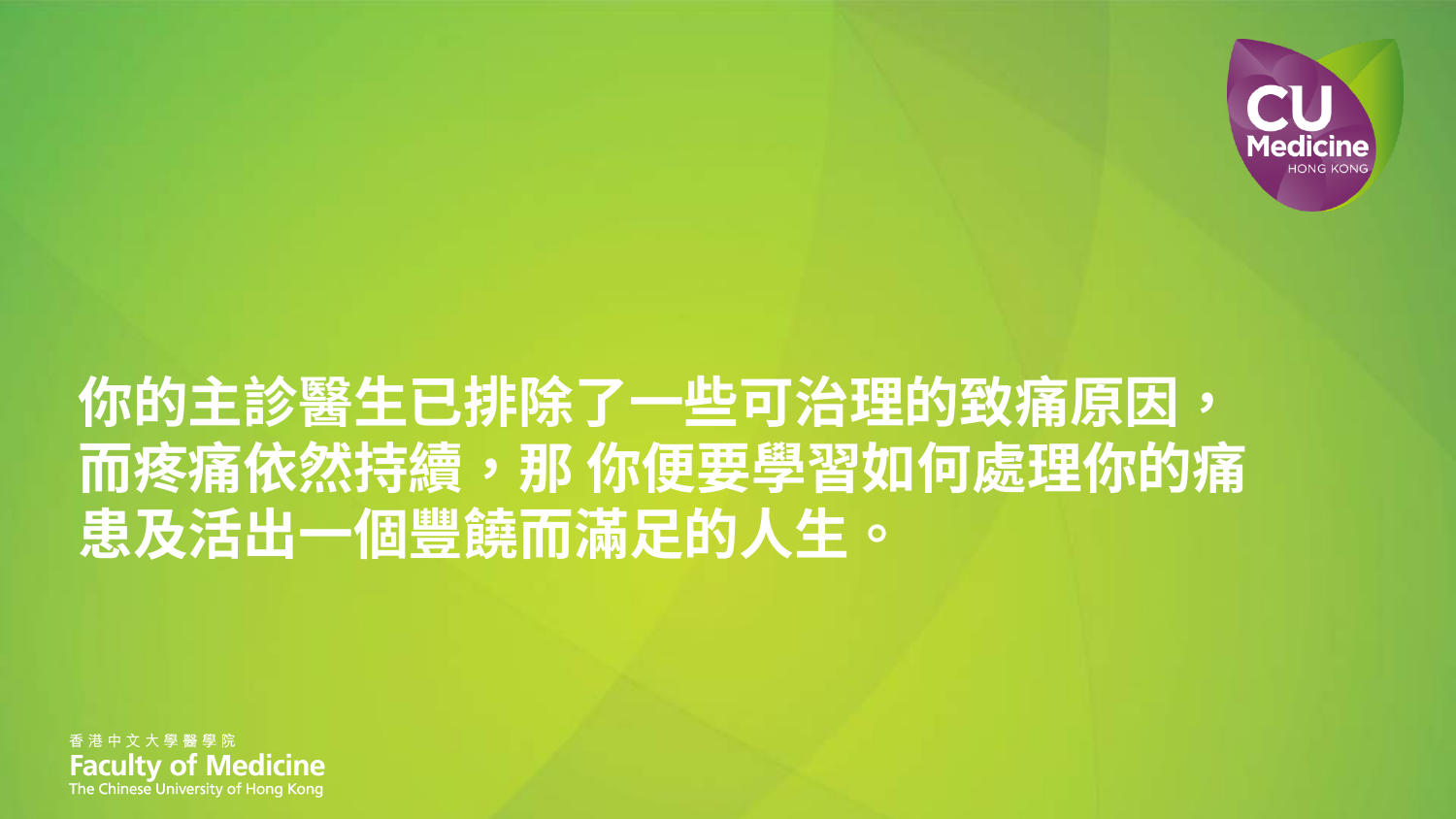

# 你的主診醫生已排除了一些可治理的致痛原因，而疼痛依然持續，那 你便要學習如何處理你的痛患及活出一個豐饒而滿足的人生。